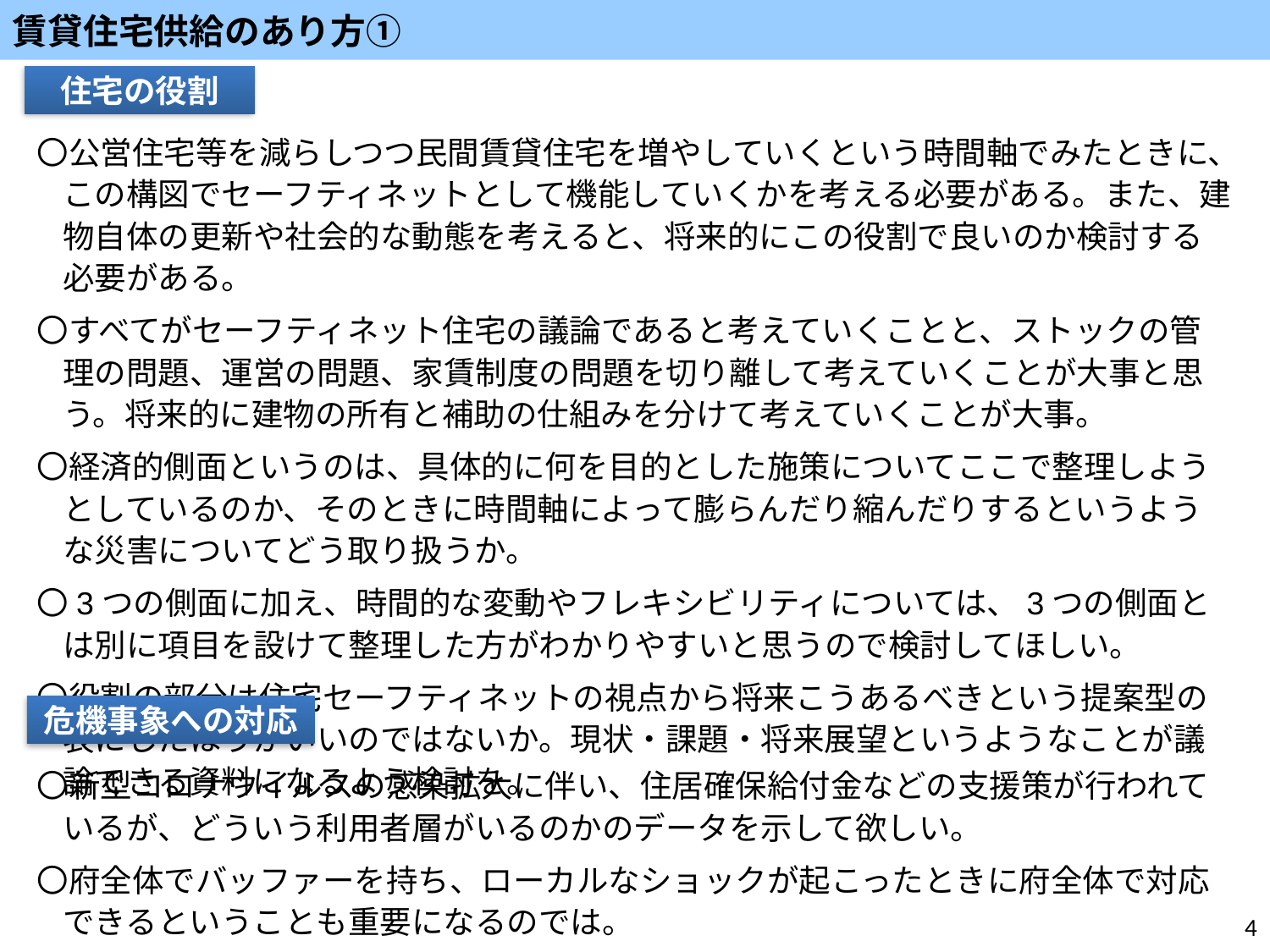

賃貸住宅供給のあり方①
住宅の役割

〇公営住宅等を減らしつつ民間賃貸住宅を増やしていくという時間軸でみたときに、この構図でセーフティネットとして機能していくかを考える必要がある。また、建物自体の更新や社会的な動態を考えると、将来的にこの役割で良いのか検討する必要がある。
〇すべてがセーフティネット住宅の議論であると考えていくことと、ストックの管理の問題、運営の問題、家賃制度の問題を切り離して考えていくことが大事と思う。将来的に建物の所有と補助の仕組みを分けて考えていくことが大事。
〇経済的側面というのは、具体的に何を目的とした施策についてここで整理しようとしているのか、そのときに時間軸によって膨らんだり縮んだりするというような災害についてどう取り扱うか。
〇3つの側面に加え、時間的な変動やフレキシビリティについては、3つの側面とは別に項目を設けて整理した方がわかりやすいと思うので検討してほしい。
〇役割の部分は住宅セーフティネットの視点から将来こうあるべきという提案型の表にしたほうがいいのではないか。現状・課題・将来展望というようなことが議論できる資料になるよう検討を。
危機事象への対応
〇新型コロナウイルスの感染拡大に伴い、住居確保給付金などの支援策が行われているが、どういう利用者層がいるのかのデータを示して欲しい。
〇府全体でバッファーを持ち、ローカルなショックが起こったときに府全体で対応できるということも重要になるのでは。
4